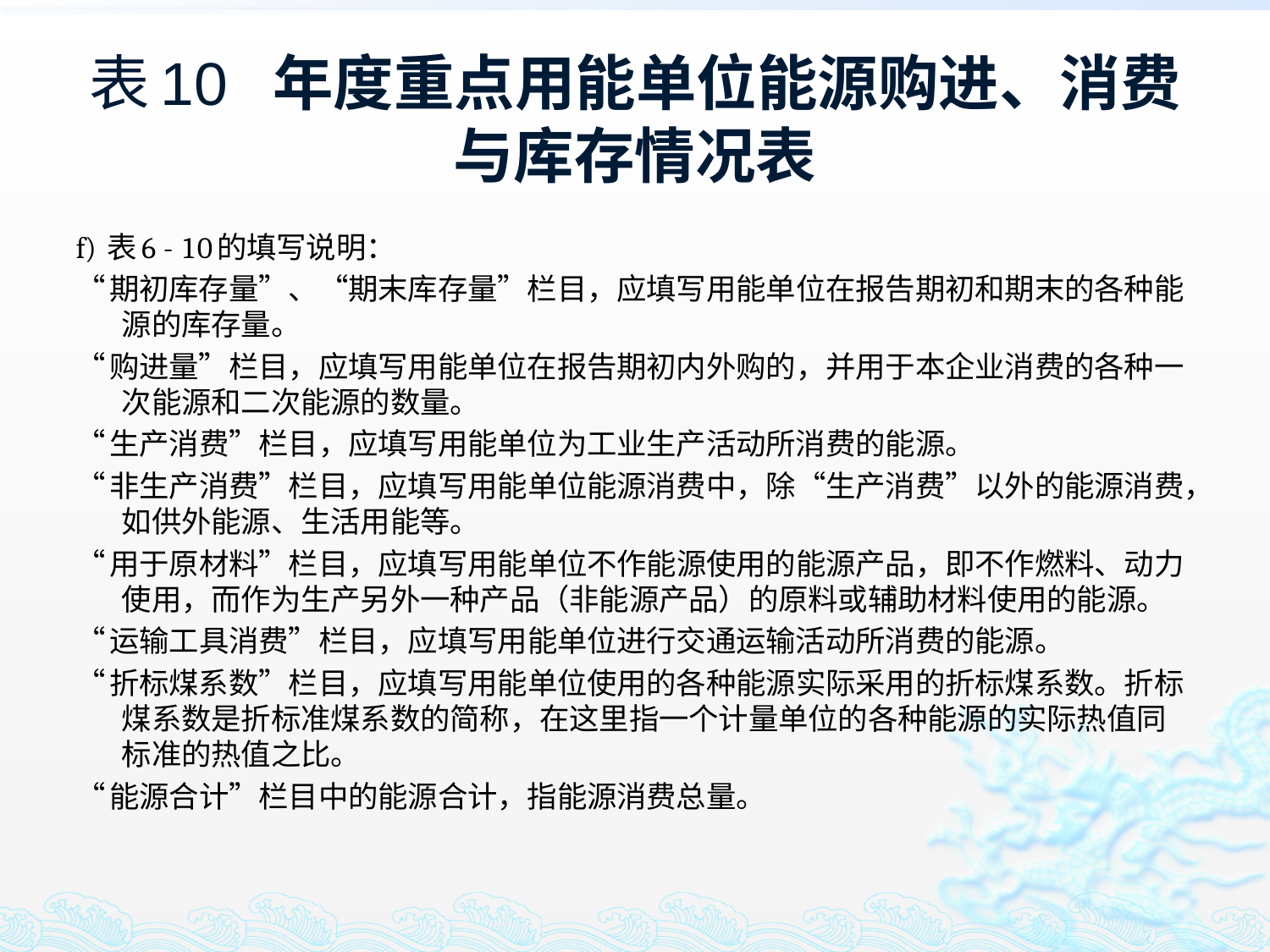

# 表10  年度重点用能单位能源购进、消费与库存情况表
f) 表6 - 10的填写说明：
“期初库存量”、“期末库存量”栏目，应填写用能单位在报告期初和期末的各种能源的库存量。
“购进量”栏目，应填写用能单位在报告期初内外购的，并用于本企业消费的各种一次能源和二次能源的数量。
“生产消费”栏目，应填写用能单位为工业生产活动所消费的能源。
“非生产消费”栏目，应填写用能单位能源消费中，除“生产消费”以外的能源消费，如供外能源、生活用能等。
“用于原材料”栏目，应填写用能单位不作能源使用的能源产品，即不作燃料、动力使用，而作为生产另外一种产品（非能源产品）的原料或辅助材料使用的能源。
“运输工具消费”栏目，应填写用能单位进行交通运输活动所消费的能源。
“折标煤系数”栏目，应填写用能单位使用的各种能源实际采用的折标煤系数。折标煤系数是折标准煤系数的简称，在这里指一个计量单位的各种能源的实际热值同标准的热值之比。
“能源合计”栏目中的能源合计，指能源消费总量。